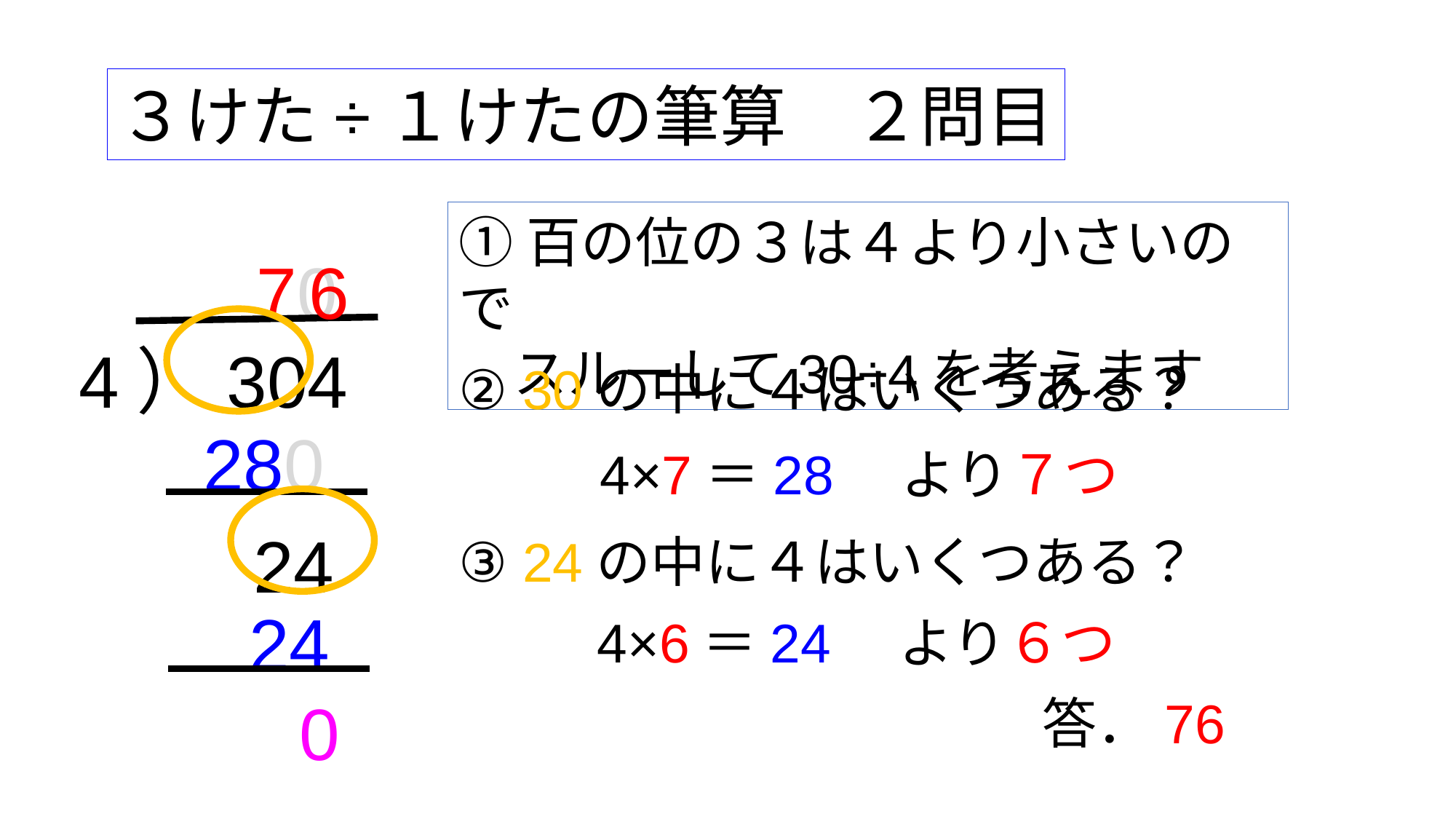

３けた÷１けたの筆算　２問目
70
6
①百の位の３は４より小さいので
　スルーして30÷4を考えます
4）304

② 30の中に４はいくつある？
280
4×7＝28　より７つ
24

③ 24の中に４はいくつある？
24
4×6＝24　より６つ
0
答．76